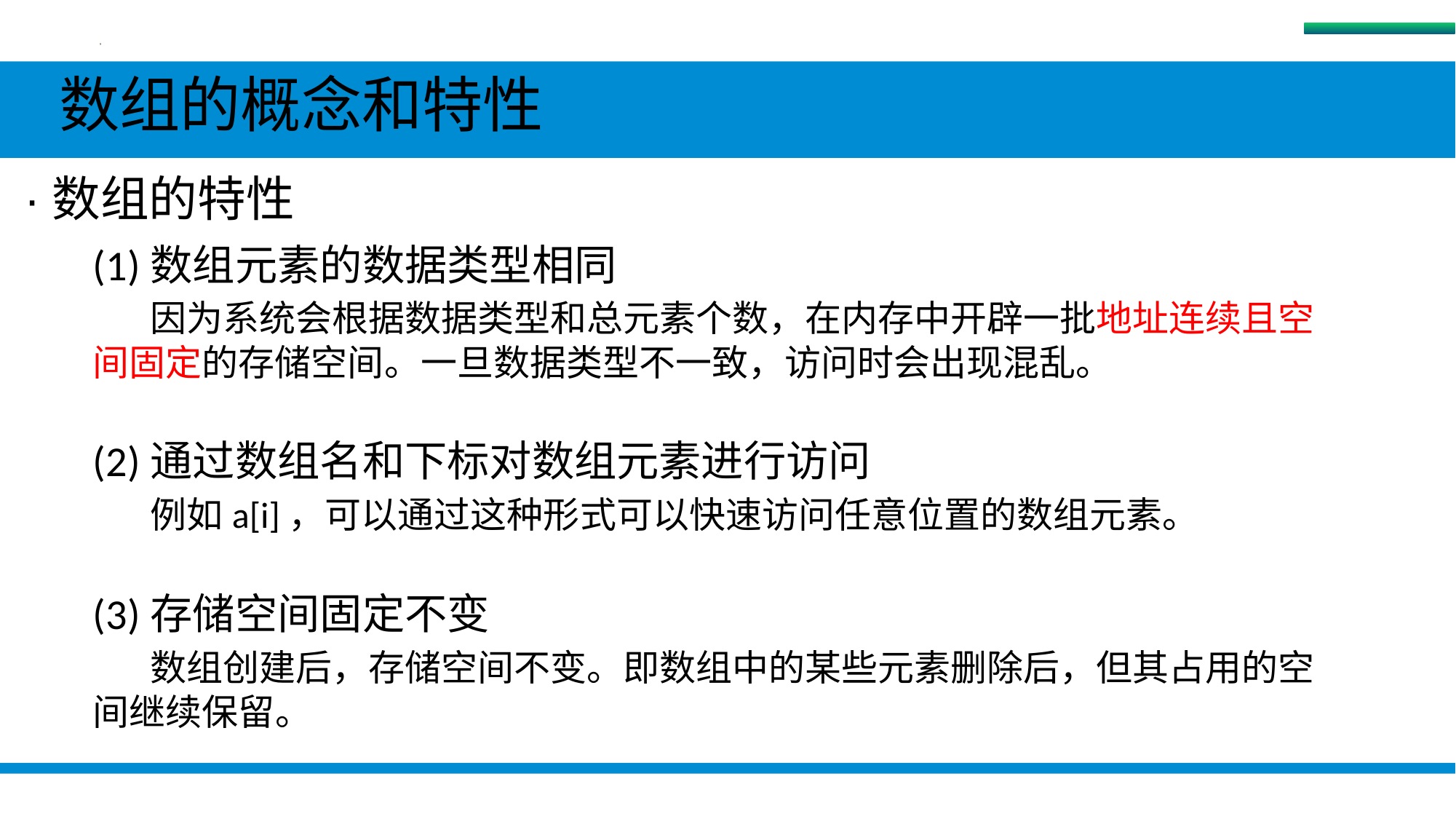

数组

  数组的概念和特性
 ·数组的特性
(1)数组元素的数据类型相同
    因为系统会根据数据类型和总元素个数，在内存中开辟一批地址连续且空间固定的存储空间。一旦数据类型不一致，访问时会出现混乱。

(2)通过数组名和下标对数组元素进行访问
    例如a[i]，可以通过这种形式可以快速访问任意位置的数组元素。

(3)存储空间固定不变
    数组创建后，存储空间不变。即数组中的某些元素删除后，但其占用的空间继续保留。

#